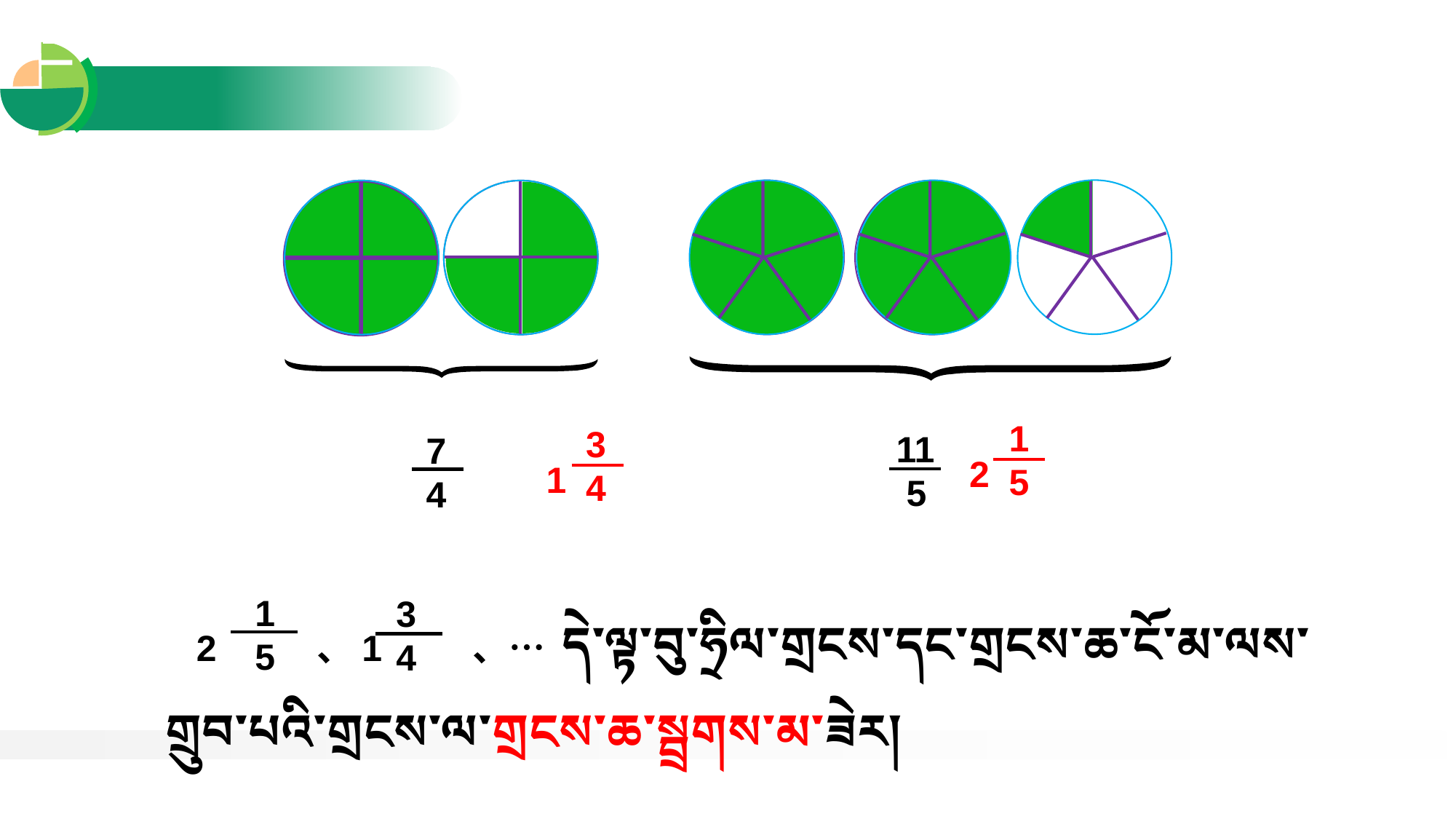

二

11
 5
7
4
 1
 5
2
 3
 4
1
   2         、1        、… དེ་ལྟ་བུ་ཧྲིལ་གྲངས་དང་གྲངས་ཆ་ངོ་མ་ལས་གྲུབ་པའི་གྲངས་ལ་གྲངས་ཆ་སྦྲགས་མ་ཟེར།
 1
 5
 3
 4